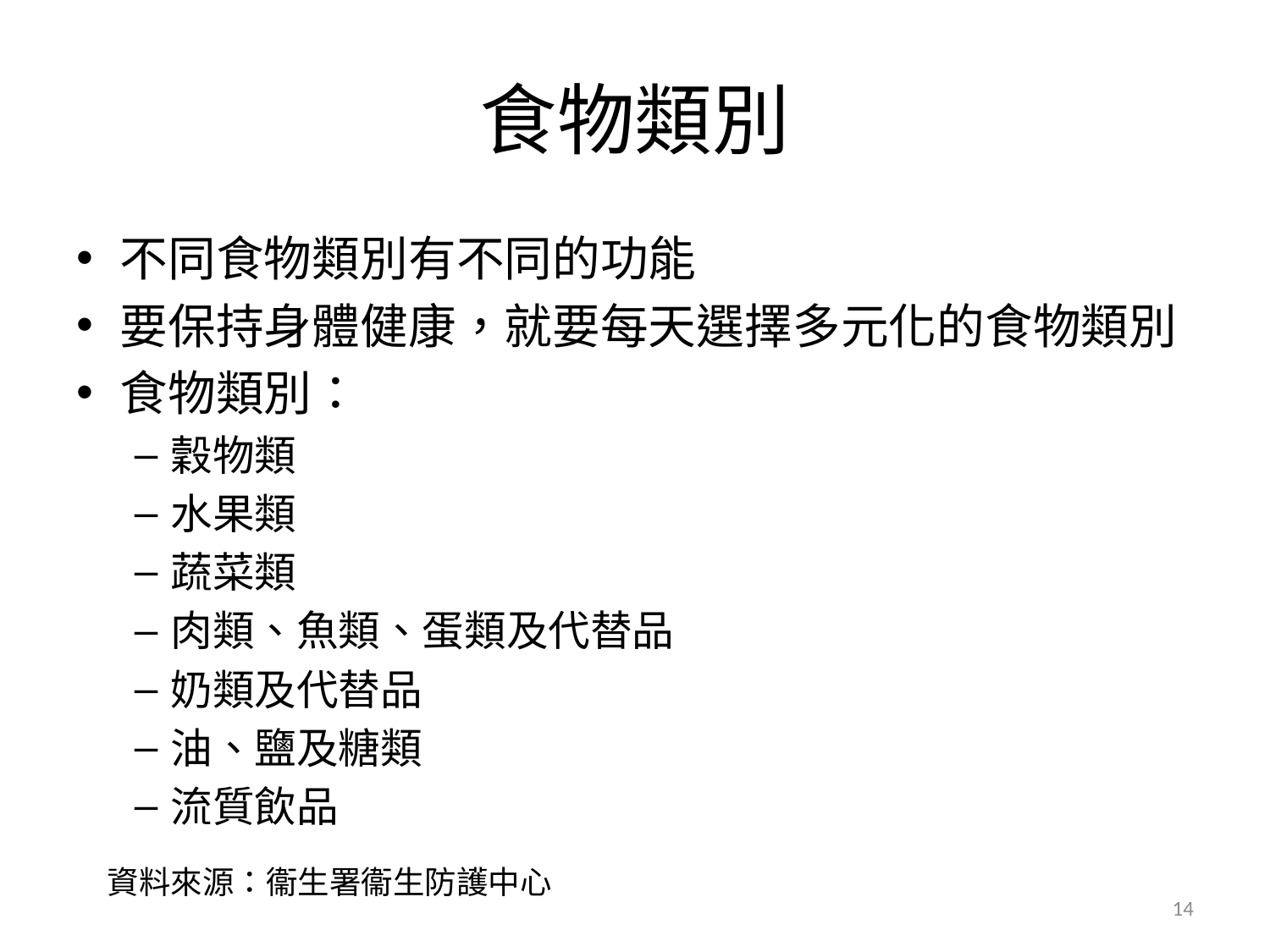

# 食物類別
不同食物類別有不同的功能
要保持身體健康，就要每天選擇多元化的食物類別
食物類別：
穀物類
水果類
蔬菜類
肉類、魚類、蛋類及代替品
奶類及代替品
油、鹽及糖類
流質飲品

資料來源：衞生署衞生防護中心
14